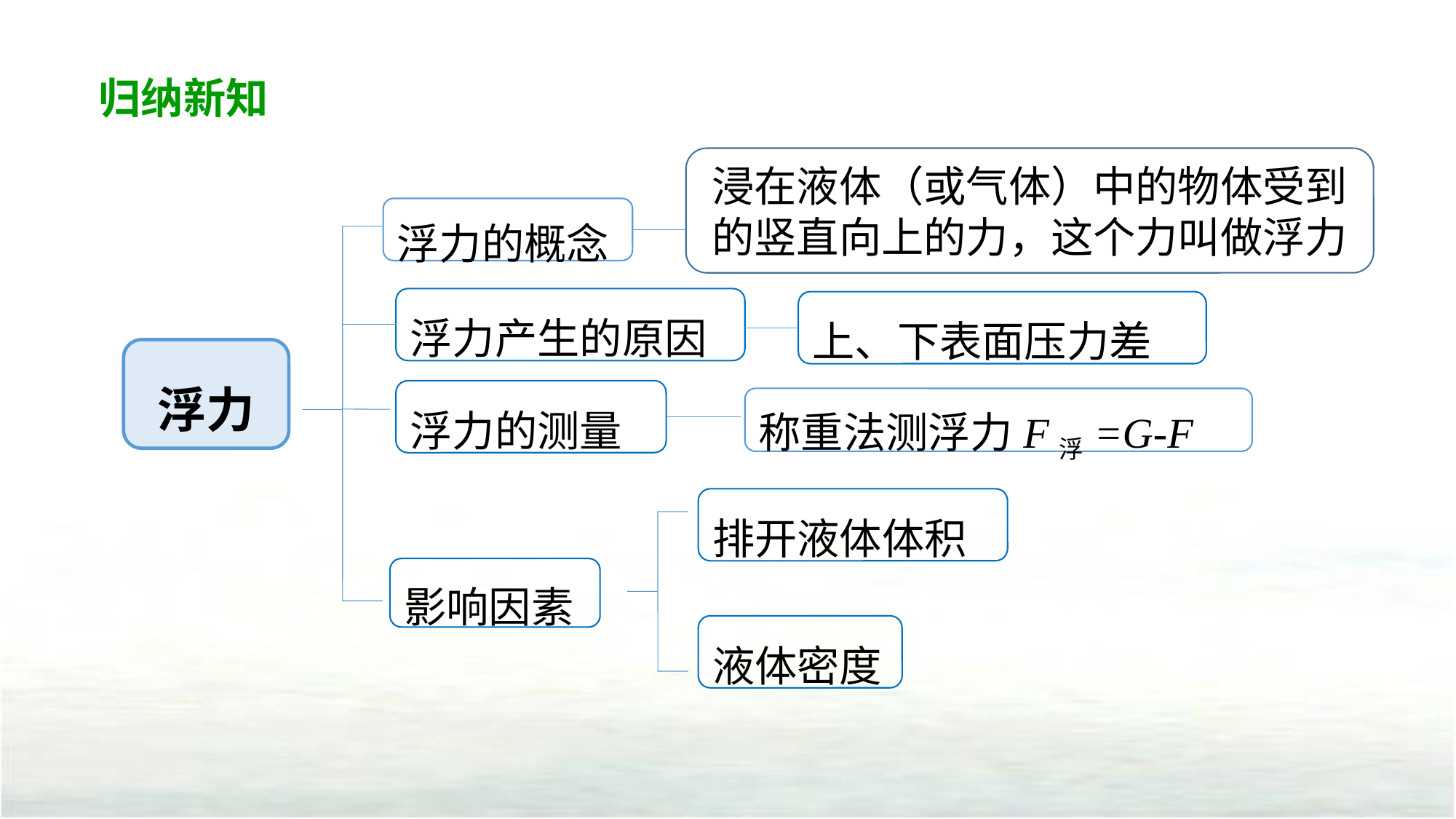

归纳新知
浸在液体（或气体）中的物体受到的竖直向上的力，这个力叫做浮力
浮力的概念

浮力产生的原因
上、下表面压力差
浮力
浮力的测量
称重法测浮力F浮=G-F
排开液体体积

影响因素
液体密度